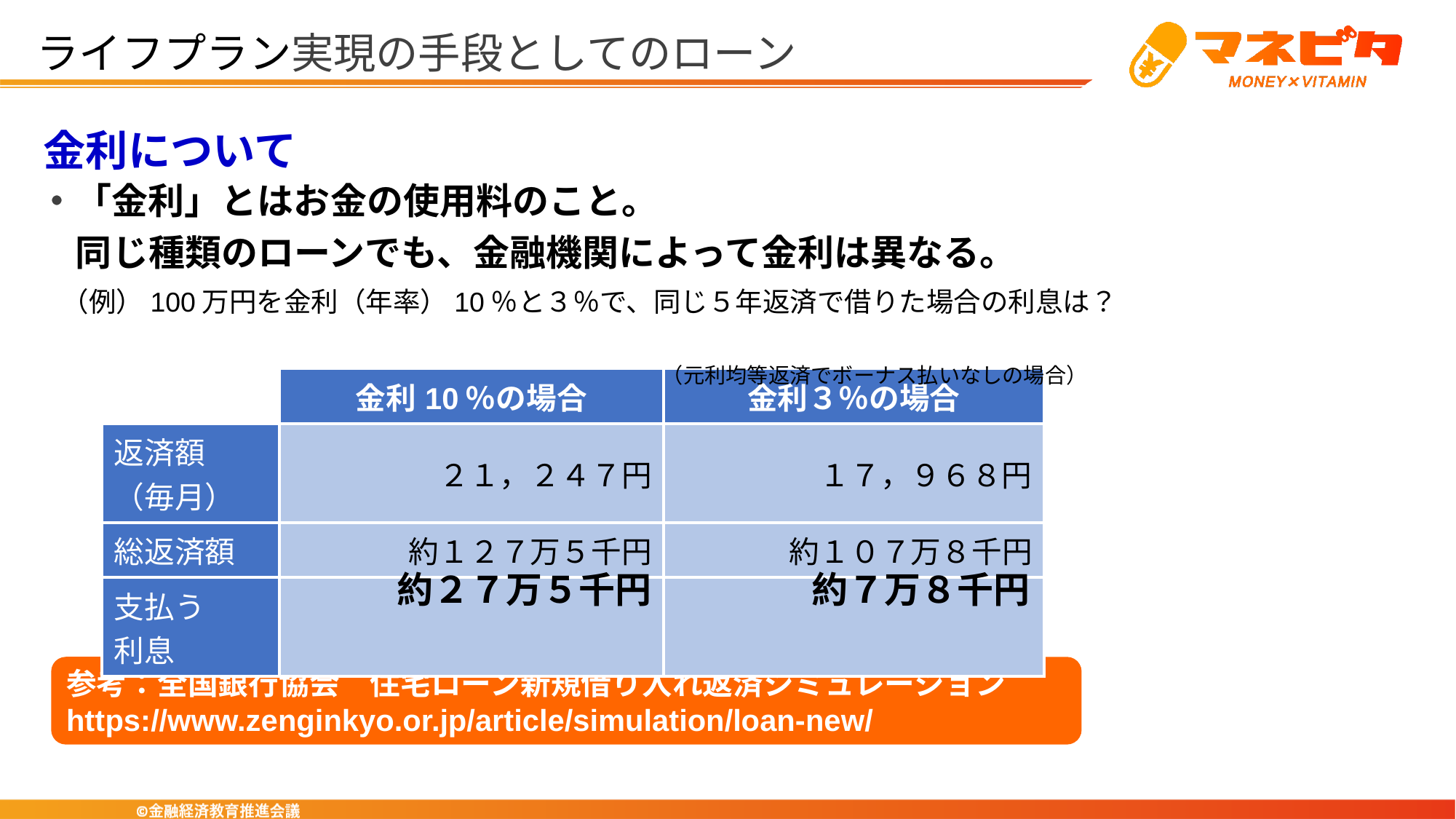

ライフプラン実現の手段としてのローン
金利について
・　　　　とはお金の使用料のこと。
　同じ種類のローンでも、金融機関によって金利は異なる。
・「金利」
（例）100万円を金利（年率）10％と３％で、同じ５年返済で借りた場合の利息は？
　　　　　　　　　　　　　　　　　　　　　　（元利均等返済でボーナス払いなしの場合）

|  | 金利10％の場合 | 金利３％の場合 |
| --- | --- | --- |
| 返済額 （毎月） | ２１，２４７円 | １７，９６８円 |
| 総返済額 | 約１２７万５千円 | 約１０７万８千円 |
| 支払う 利息 |  |  |
約２７万５千円
約７万８千円
参考：全国銀行協会　住宅ローン新規借り入れ返済シミュレーション
https://www.zenginkyo.or.jp/article/simulation/loan-new/